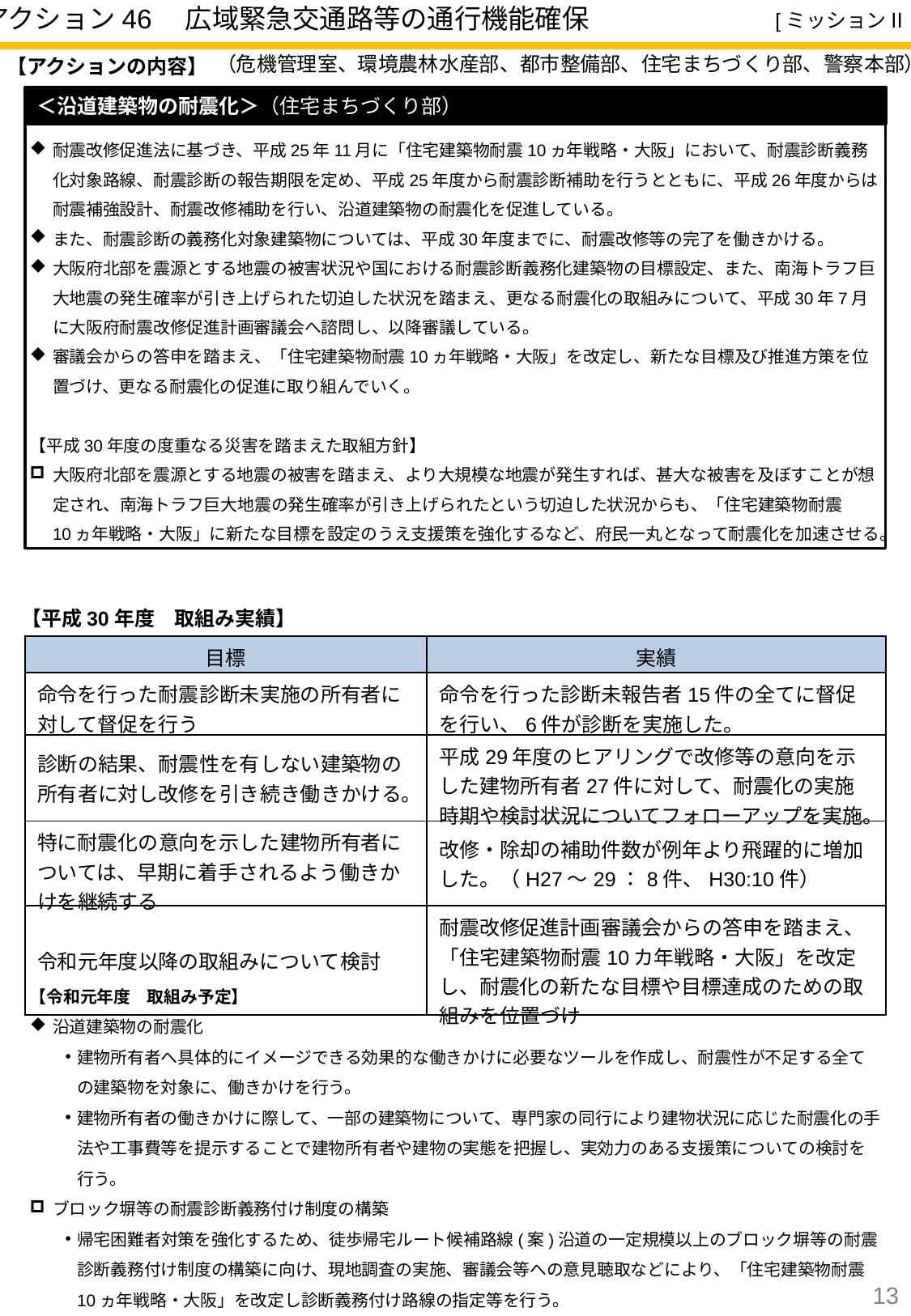

アクション46　広域緊急交通路等の通行機能確保
[ミッションⅡ]
（危機管理室、環境農林水産部、都市整備部、住宅まちづくり部、警察本部）
【アクションの内容】
＜沿道建築物の耐震化＞（住宅まちづくり部）

耐震改修促進法に基づき、平成25年11月に「住宅建築物耐震10ヵ年戦略・大阪」において、耐震診断義務化対象路線、耐震診断の報告期限を定め、平成25年度から耐震診断補助を行うとともに、平成26年度からは耐震補強設計、耐震改修補助を行い、沿道建築物の耐震化を促進している。
また、耐震診断の義務化対象建築物については、平成30年度までに、耐震改修等の完了を働きかける。
大阪府北部を震源とする地震の被害状況や国における耐震診断義務化建築物の目標設定、また、南海トラフ巨大地震の発生確率が引き上げられた切迫した状況を踏まえ、更なる耐震化の取組みについて、平成30年7月に大阪府耐震改修促進計画審議会へ諮問し、以降審議している。
審議会からの答申を踏まえ、「住宅建築物耐震10ヵ年戦略・大阪」を改定し、新たな目標及び推進方策を位置づけ、更なる耐震化の促進に取り組んでいく。

【平成30年度の度重なる災害を踏まえた取組方針】
大阪府北部を震源とする地震の被害を踏まえ、より大規模な地震が発生すれば、甚大な被害を及ぼすことが想定され、南海トラフ巨大地震の発生確率が引き上げられたという切迫した状況からも、「住宅建築物耐震10ヵ年戦略・大阪」に新たな目標を設定のうえ支援策を強化するなど、府民一丸となって耐震化を加速させる。
【平成30年度　取組み実績】
| 目標 | 実績 |
| --- | --- |
| 命令を行った耐震診断未実施の所有者に対して督促を行う | 命令を行った診断未報告者15件の全てに督促を行い、6件が診断を実施した。 |
| 診断の結果、耐震性を有しない建築物の所有者に対し改修を引き続き働きかける。 | 平成29年度のヒアリングで改修等の意向を示した建物所有者27件に対して、耐震化の実施時期や検討状況についてフォローアップを実施。 |
| 特に耐震化の意向を示した建物所有者については、早期に着手されるよう働きかけを継続する | 改修・除却の補助件数が例年より飛躍的に増加した。（H27～29：8件、H30:10件） |
| 令和元年度以降の取組みについて検討 | 耐震改修促進計画審議会からの答申を踏まえ、「住宅建築物耐震10カ年戦略・大阪」を改定し、耐震化の新たな目標や目標達成のための取組みを位置づけ |
【令和元年度　取組み予定】
沿道建築物の耐震化
建物所有者へ具体的にイメージできる効果的な働きかけに必要なツールを作成し、耐震性が不足する全ての建築物を対象に、働きかけを行う。
建物所有者の働きかけに際して、一部の建築物について、専門家の同行により建物状況に応じた耐震化の手法や工事費等を提示することで建物所有者や建物の実態を把握し、実効力のある支援策についての検討を行う。
ブロック塀等の耐震診断義務付け制度の構築
帰宅困難者対策を強化するため、徒歩帰宅ルート候補路線(案)沿道の一定規模以上のブロック塀等の耐震診断義務付け制度の構築に向け、現地調査の実施、審議会等への意見聴取などにより、「住宅建築物耐震10ヵ年戦略・大阪」を改定し診断義務付け路線の指定等を行う。
13